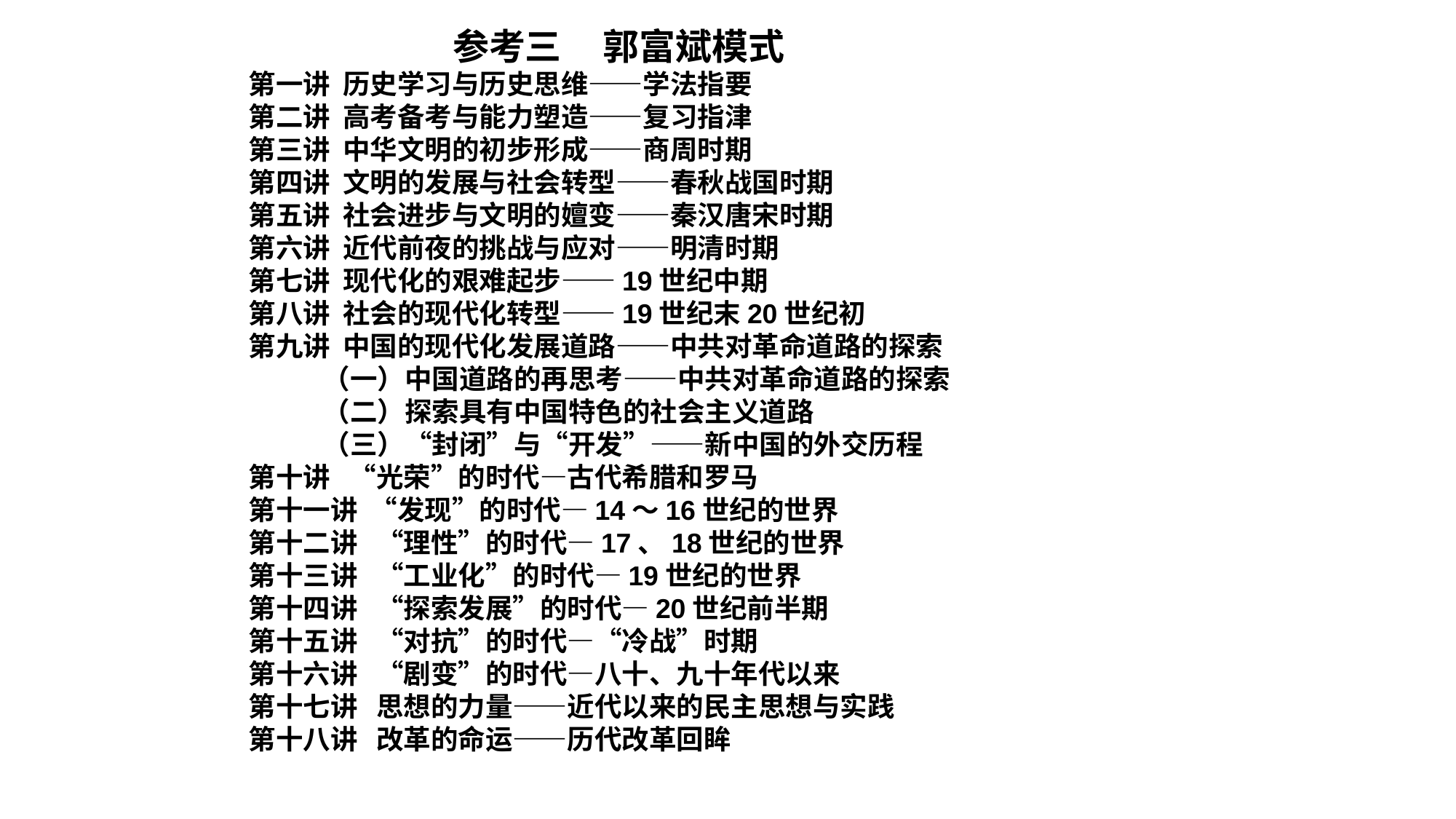

参考三     郭富斌模式
        第一讲  历史学习与历史思维——学法指要
        第二讲  高考备考与能力塑造——复习指津
        第三讲  中华文明的初步形成——商周时期
        第四讲  文明的发展与社会转型——春秋战国时期
        第五讲  社会进步与文明的嬗变——秦汉唐宋时期
        第六讲  近代前夜的挑战与应对——明清时期
        第七讲  现代化的艰难起步——19世纪中期
        第八讲  社会的现代化转型——19世纪末20世纪初
        第九讲  中国的现代化发展道路——中共对革命道路的探索
                    （一）中国道路的再思考——中共对革命道路的探索
                    （二）探索具有中国特色的社会主义道路
                    （三）“封闭”与“开发”——新中国的外交历程
        第十讲   “光荣”的时代—古代希腊和罗马
        第十一讲  “发现”的时代—14～16世纪的世界
        第十二讲   “理性”的时代—17、18世纪的世界
        第十三讲   “工业化”的时代—19世纪的世界
        第十四讲   “探索发展”的时代—20世纪前半期
        第十五讲   “对抗”的时代—“冷战”时期
        第十六讲   “剧变”的时代—八十、九十年代以来
        第十七讲   思想的力量——近代以来的民主思想与实践
        第十八讲   改革的命运——历代改革回眸